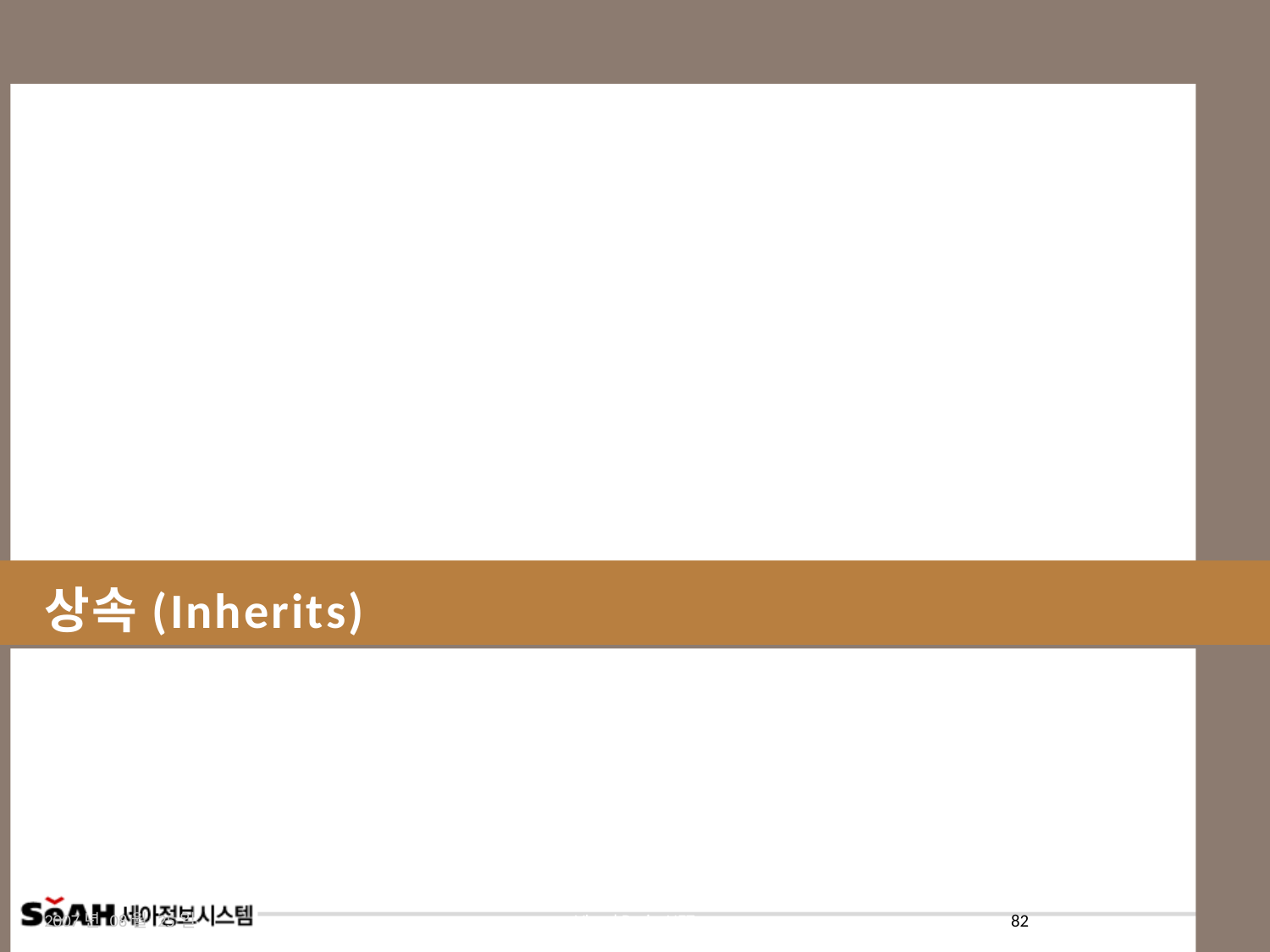

# 상속(Inherits)
2007년 08월 25일
Visual Basic .NET
82